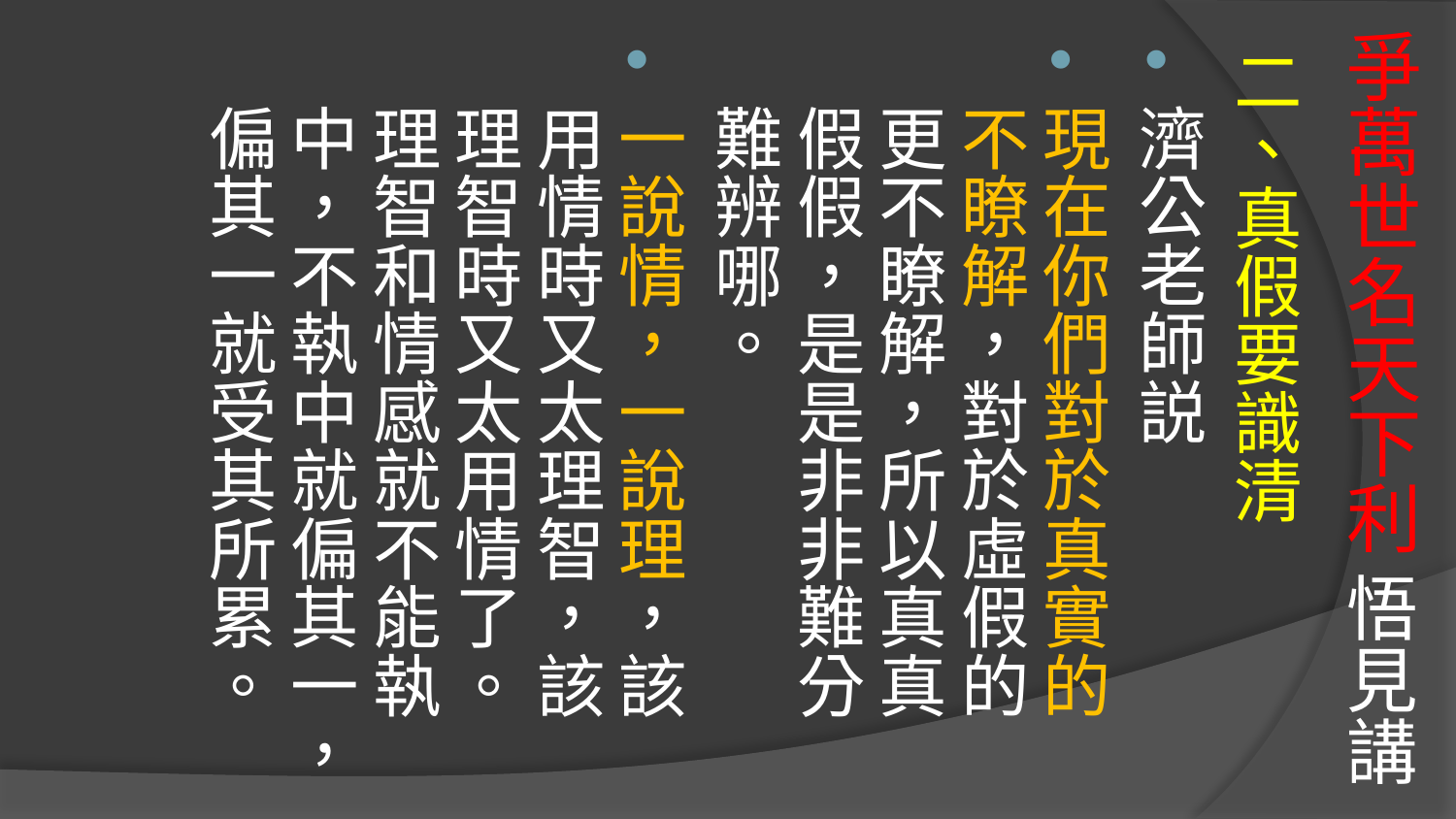

# 爭萬世名天下利 悟見講
二、真假要識清
濟公老師説
現在你們對於真實的不瞭解，對於虛假的更不瞭解，所以真真假假，是是非非難分難辨哪。
一說情，一說理，該用情時又太理智，該理智時又太用情了。理智和情感就不能執中，不執中就偏其一，偏其一就受其所累。